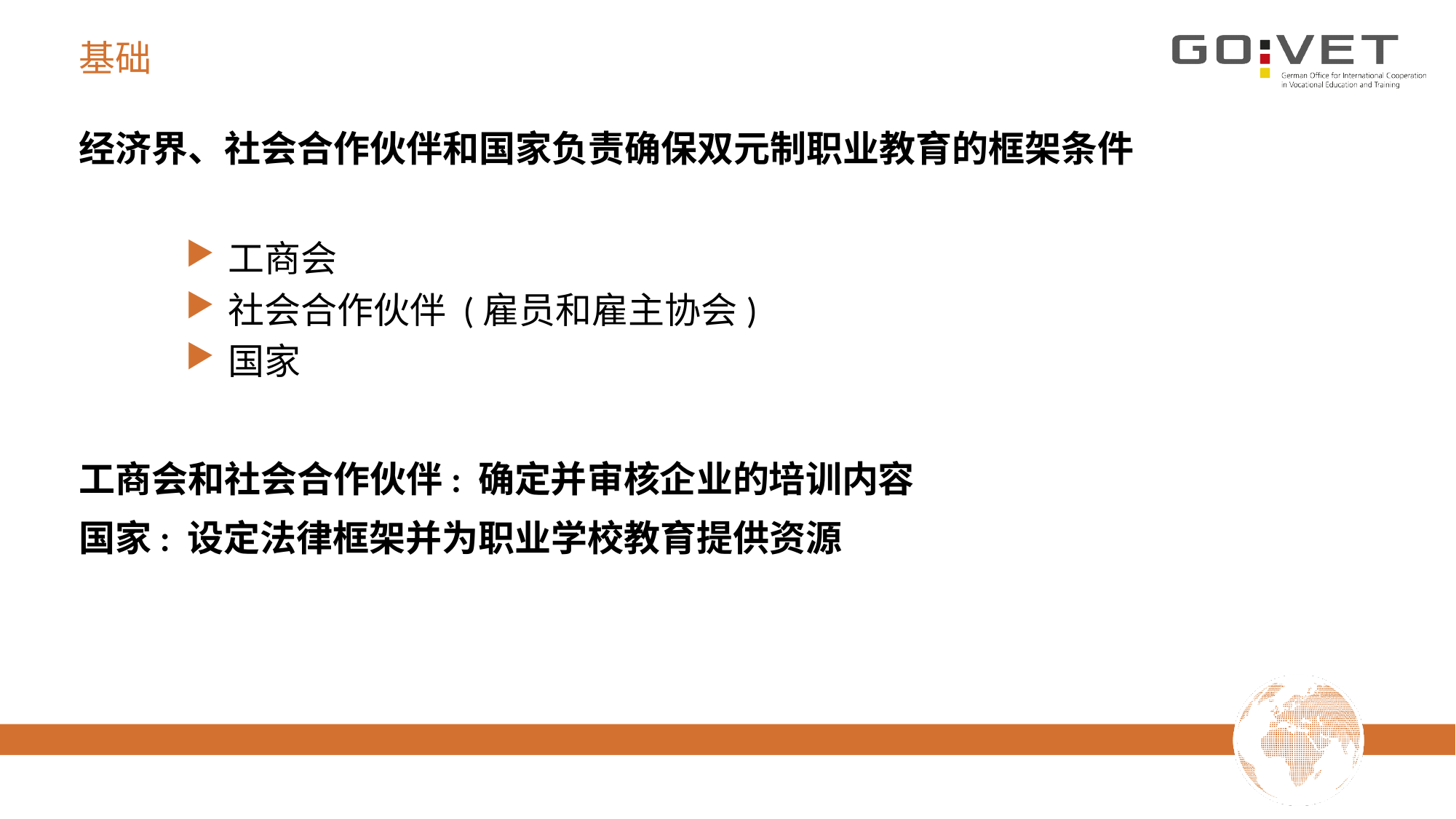

# 基础
经济界、社会合作伙伴和国家负责确保双元制职业教育的框架条件

工商会
社会合作伙伴 (雇员和雇主协会)
国家

工商会和社会合作伙伴: 确定并审核企业的培训内容
国家: 设定法律框架并为职业学校教育提供资源